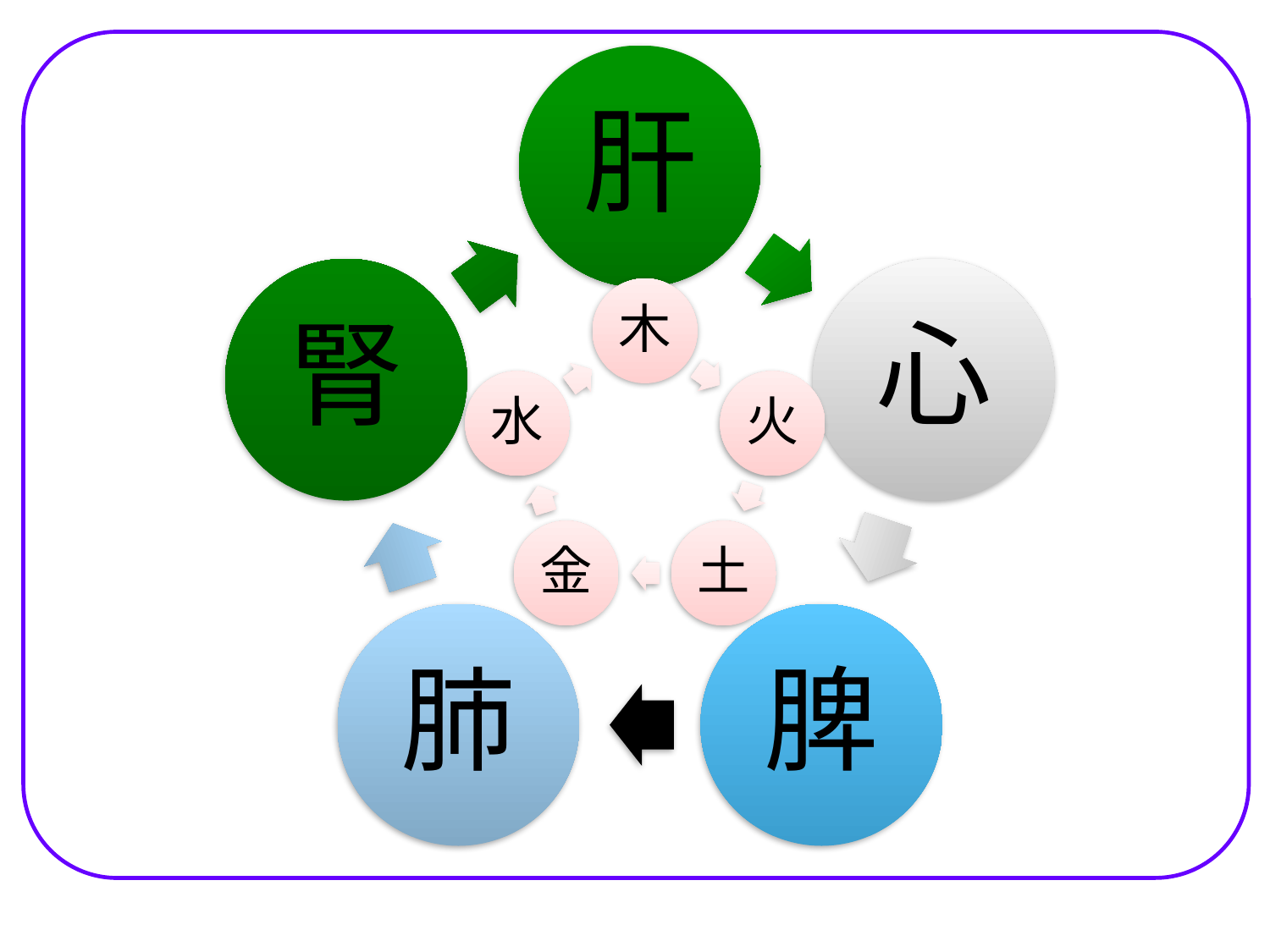

肝

木

火

土

金

水

腎
心

肺
脾